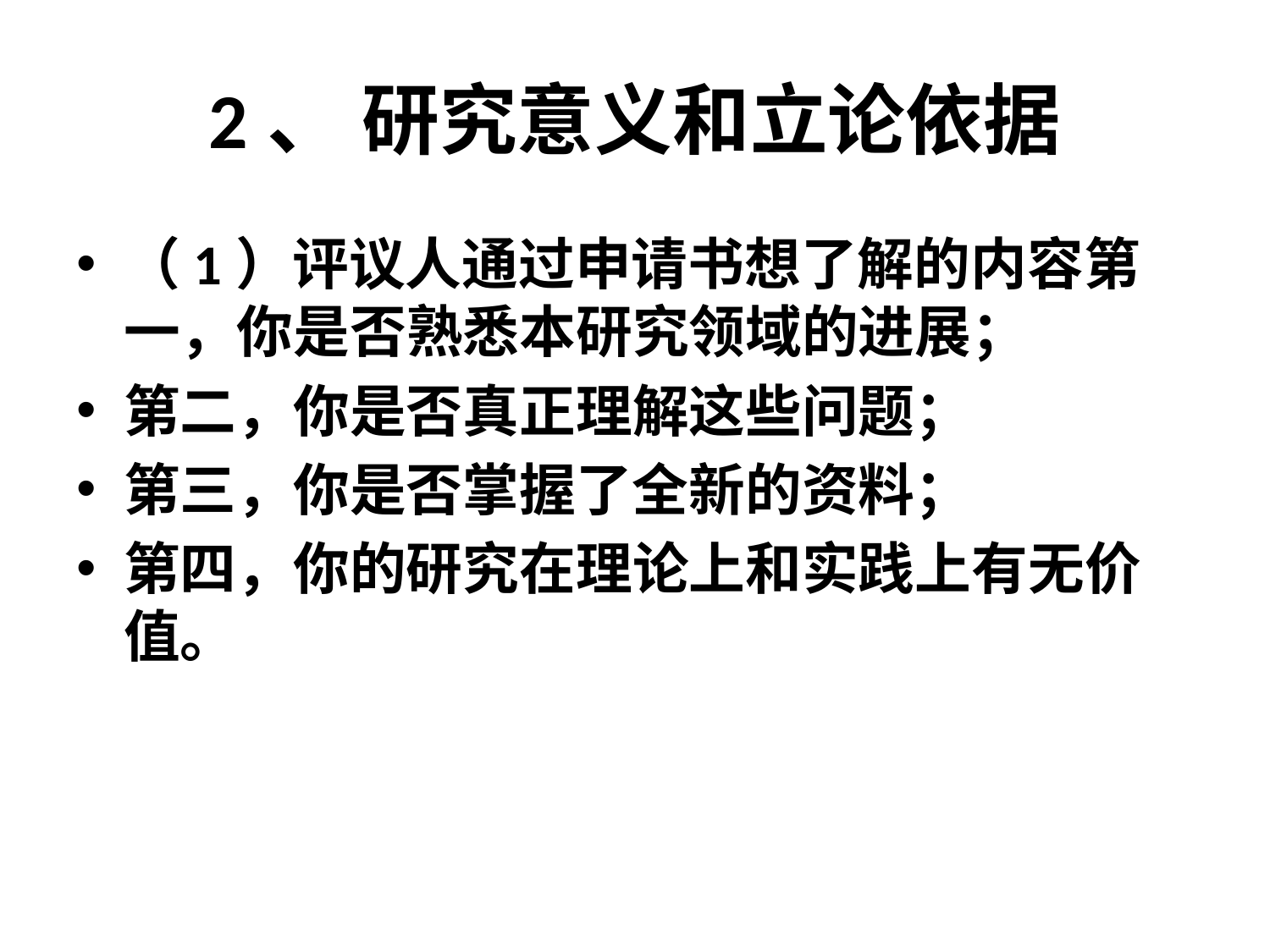

# 2、 研究意义和立论依据
（1）评议人通过申请书想了解的内容第一，你是否熟悉本研究领域的进展；
第二，你是否真正理解这些问题；
第三，你是否掌握了全新的资料；
第四，你的研究在理论上和实践上有无价值。